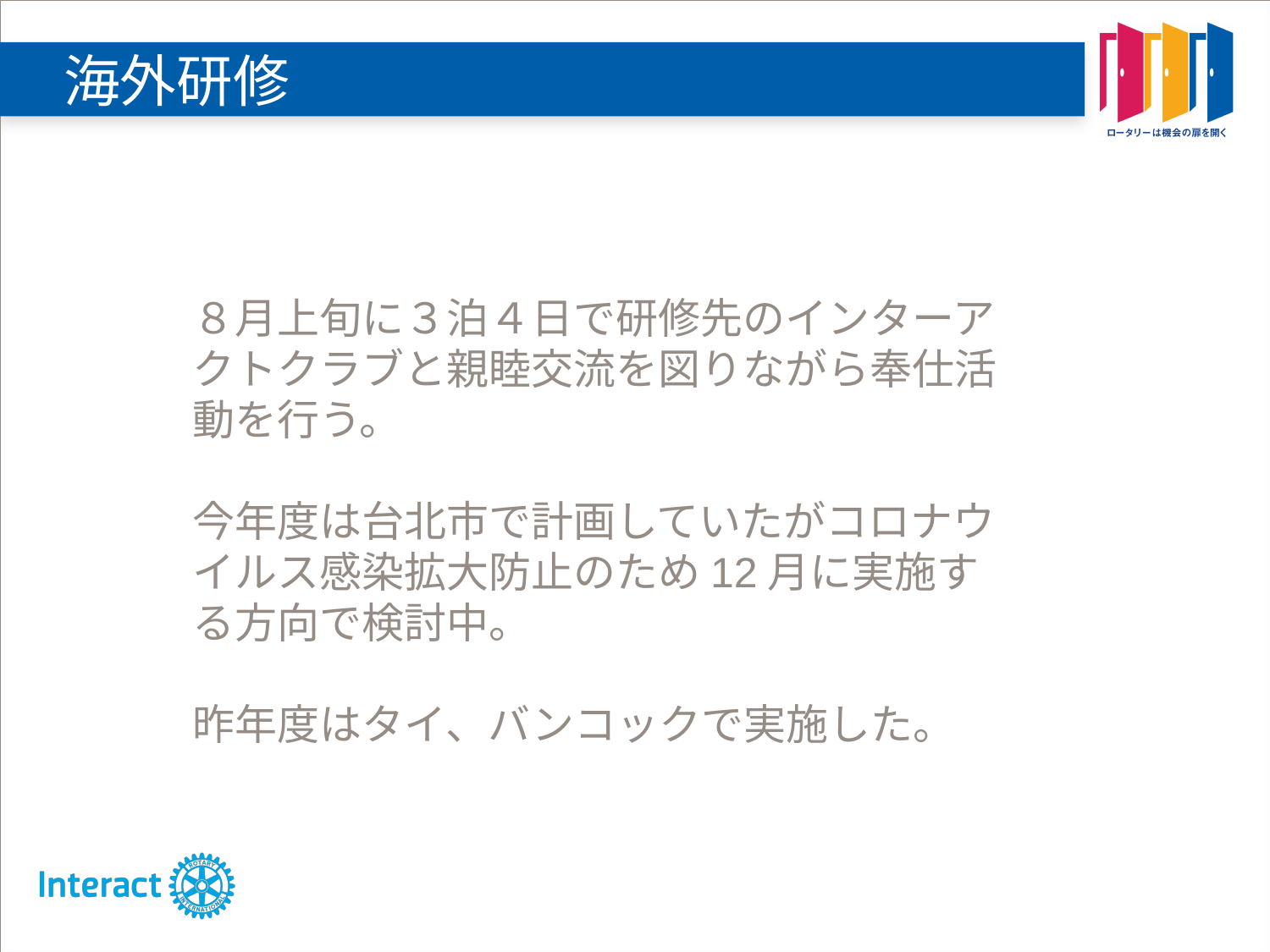

# 海外研修
８月上旬に３泊４日で研修先のインターアクトクラブと親睦交流を図りながら奉仕活動を行う。

今年度は台北市で計画していたがコロナウイルス感染拡大防止のため12月に実施する方向で検討中。

昨年度はタイ、バンコックで実施した。